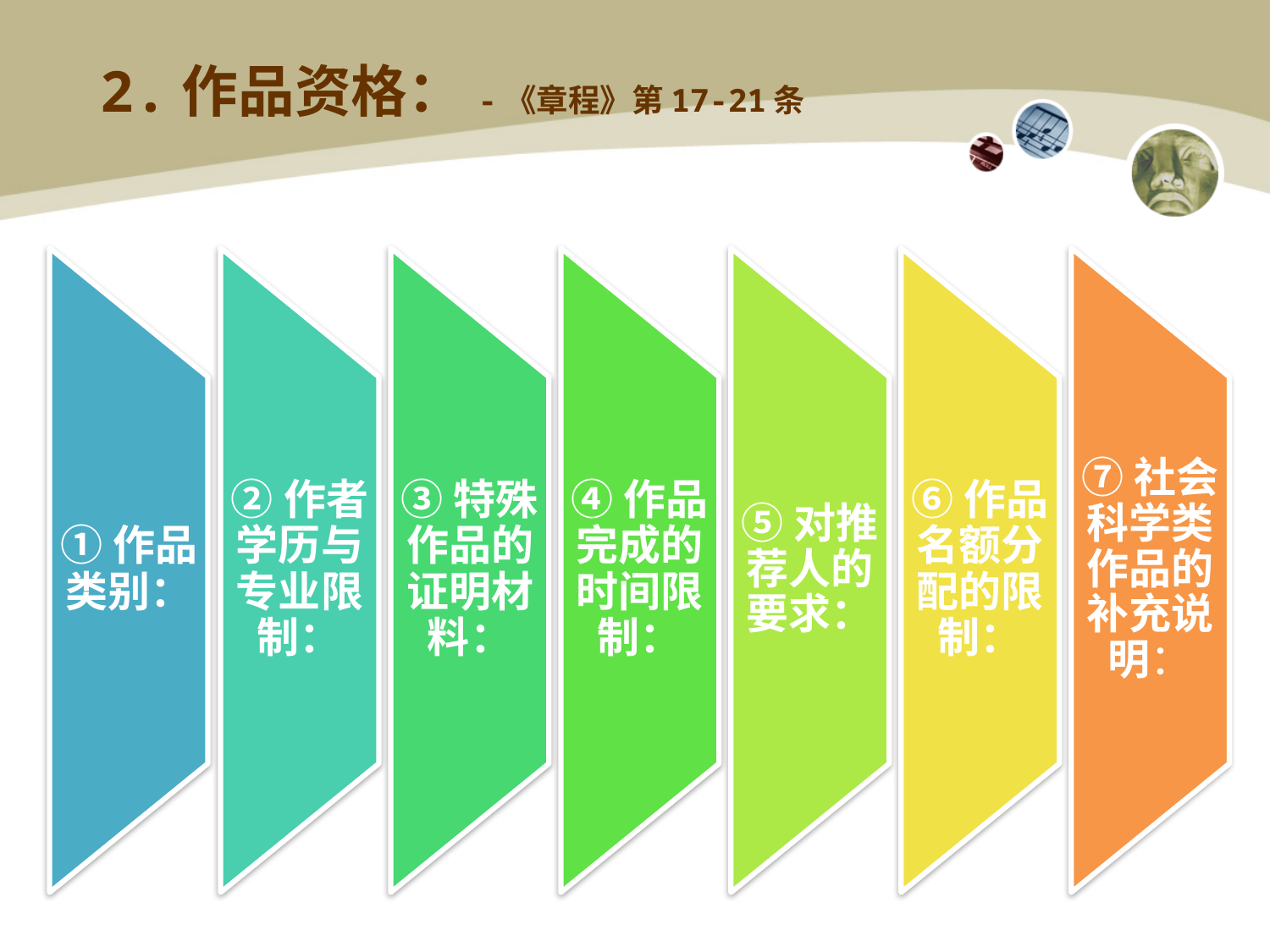

# 2.作品资格：-《章程》第17-21条
①作品类别：
②作者学历与专业限制：
③特殊作品的证明材料：
④作品完成的时间限制：
⑤对推荐人的要求：
⑥作品名额分配的限制：
⑦社会科学类作品的补充说明：